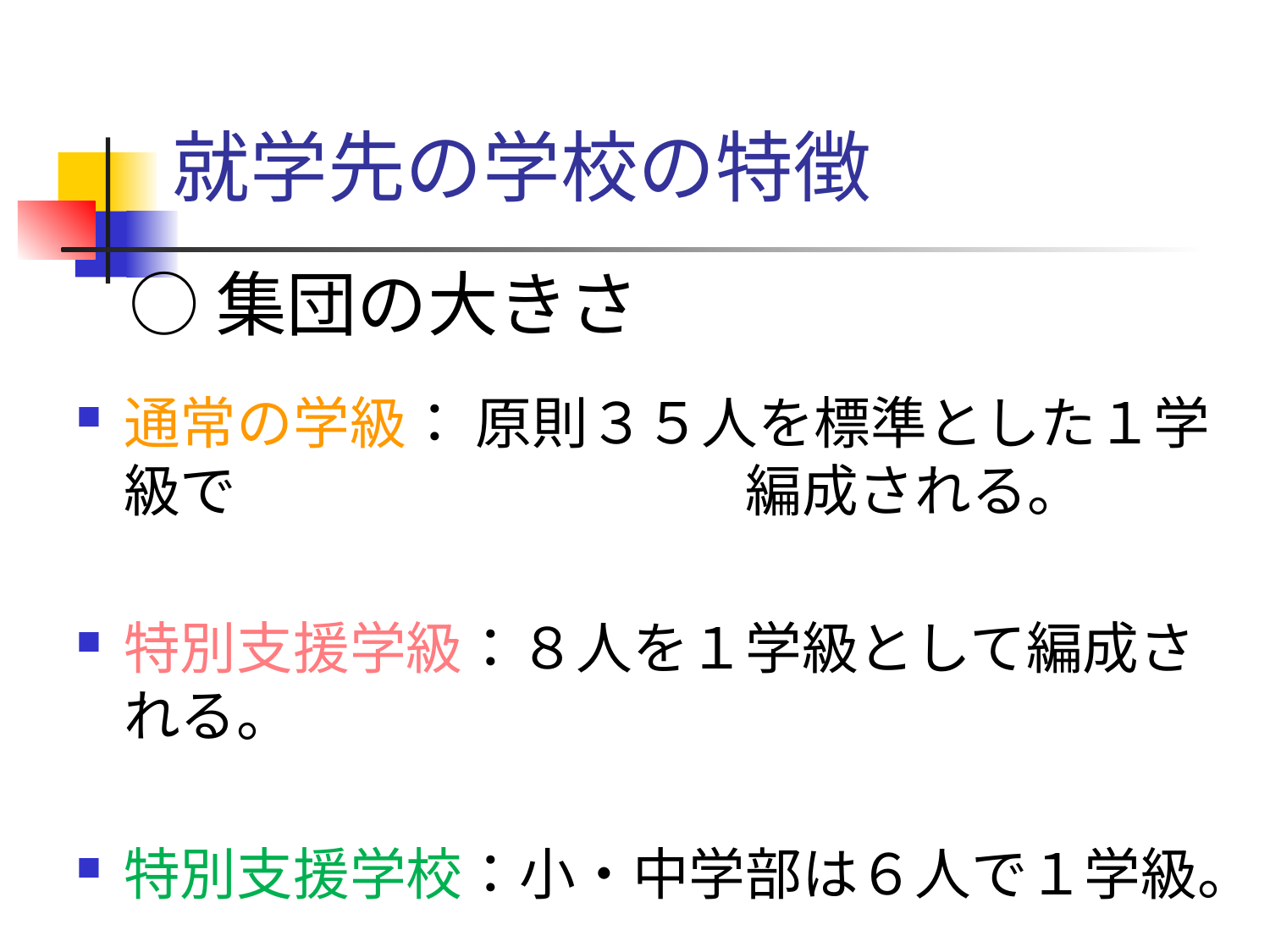

就学先の学校の特徴
○集団の大きさ
通常の学級： 原則３５人を標準とした１学級で　　　　　　　　　編成される。

特別支援学級：８人を１学級として編成される。

特別支援学校：小・中学部は６人で１学級。